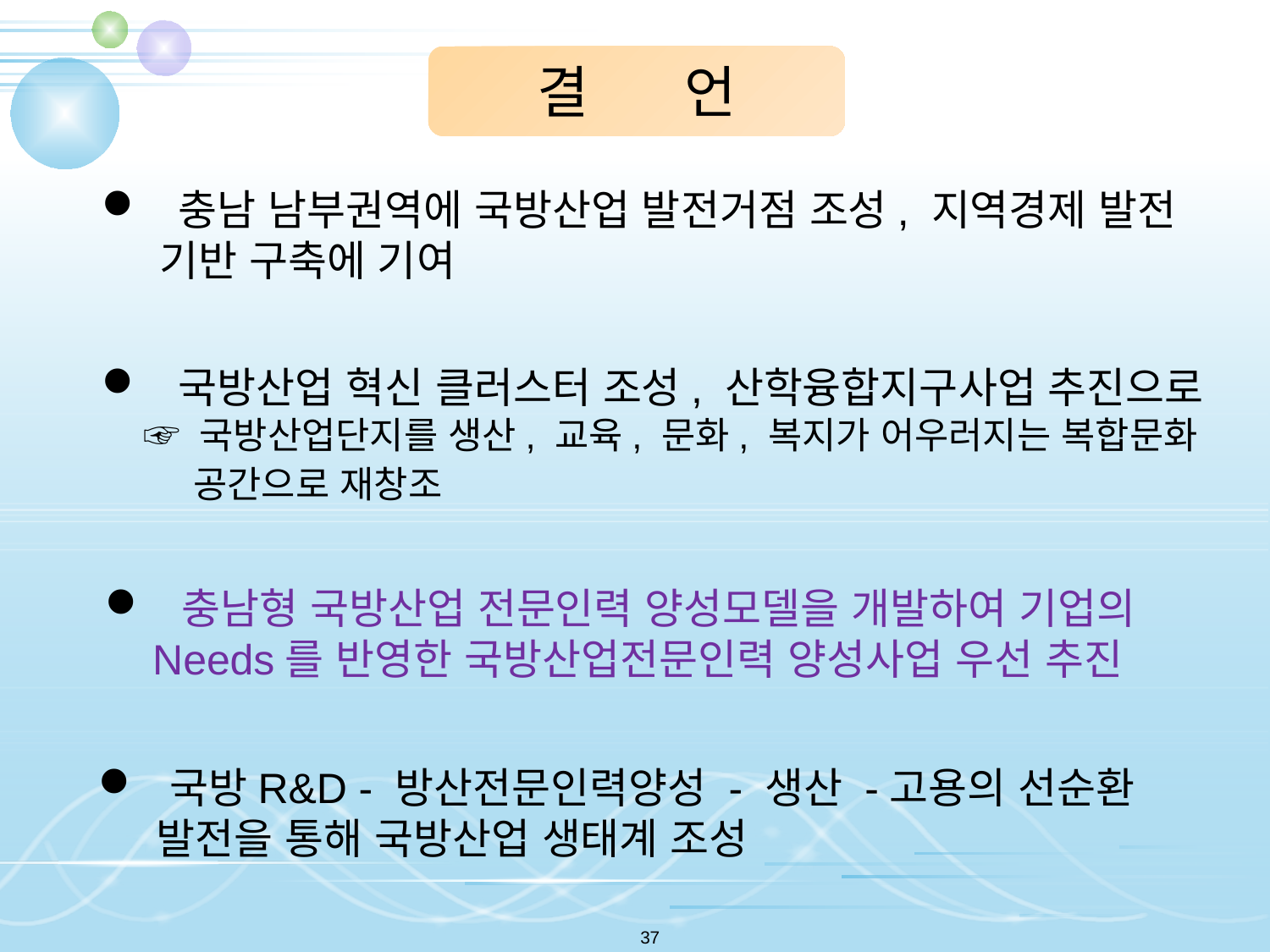

결      언

  충남 남부권역에 국방산업 발전거점 조성, 지역경제 발전
    기반 구축에 기여

  국방산업 혁신 클러스터 조성, 산학융합지구사업 추진으로
    ☞ 국방산업단지를 생산, 교육, 문화, 복지가 어우러지는 복합문화
        공간으로 재창조
  충남형 국방산업 전문인력 양성모델을 개발하여 기업의
    Needs를 반영한 국방산업전문인력 양성사업 우선 추진

  국방R&D - 방산전문인력양성 - 생산 -고용의 선순환
    발전을 통해 국방산업 생태계 조성
37